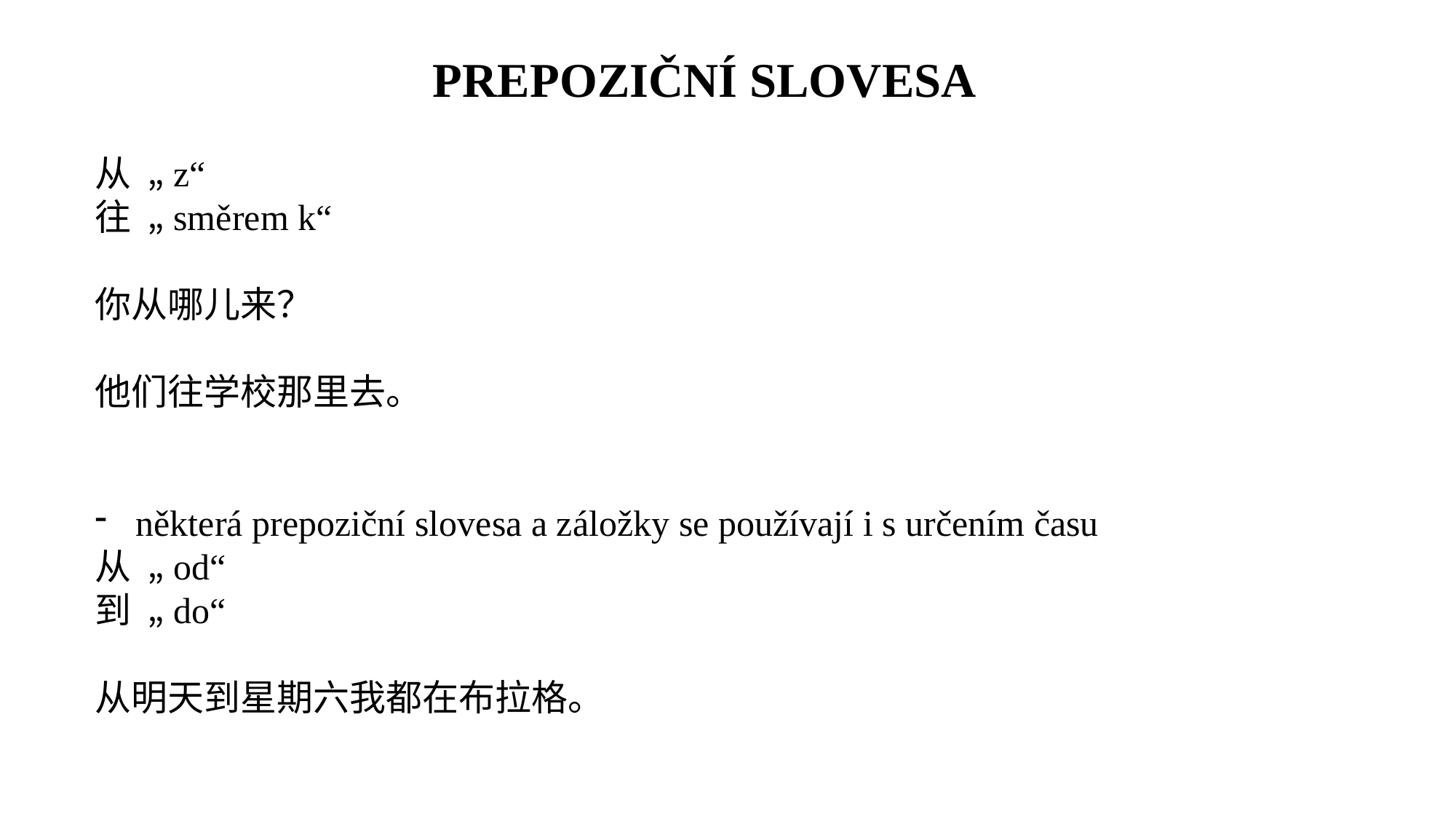

PREPOZIČNÍ SLOVESA

从  „z“
往  „směrem k“

你从哪儿来？

他们往学校那里去。

některá prepoziční slovesa a záložky se používají i s určením času
从  „od“
到  „do“

从明天到星期六我都在布拉格。